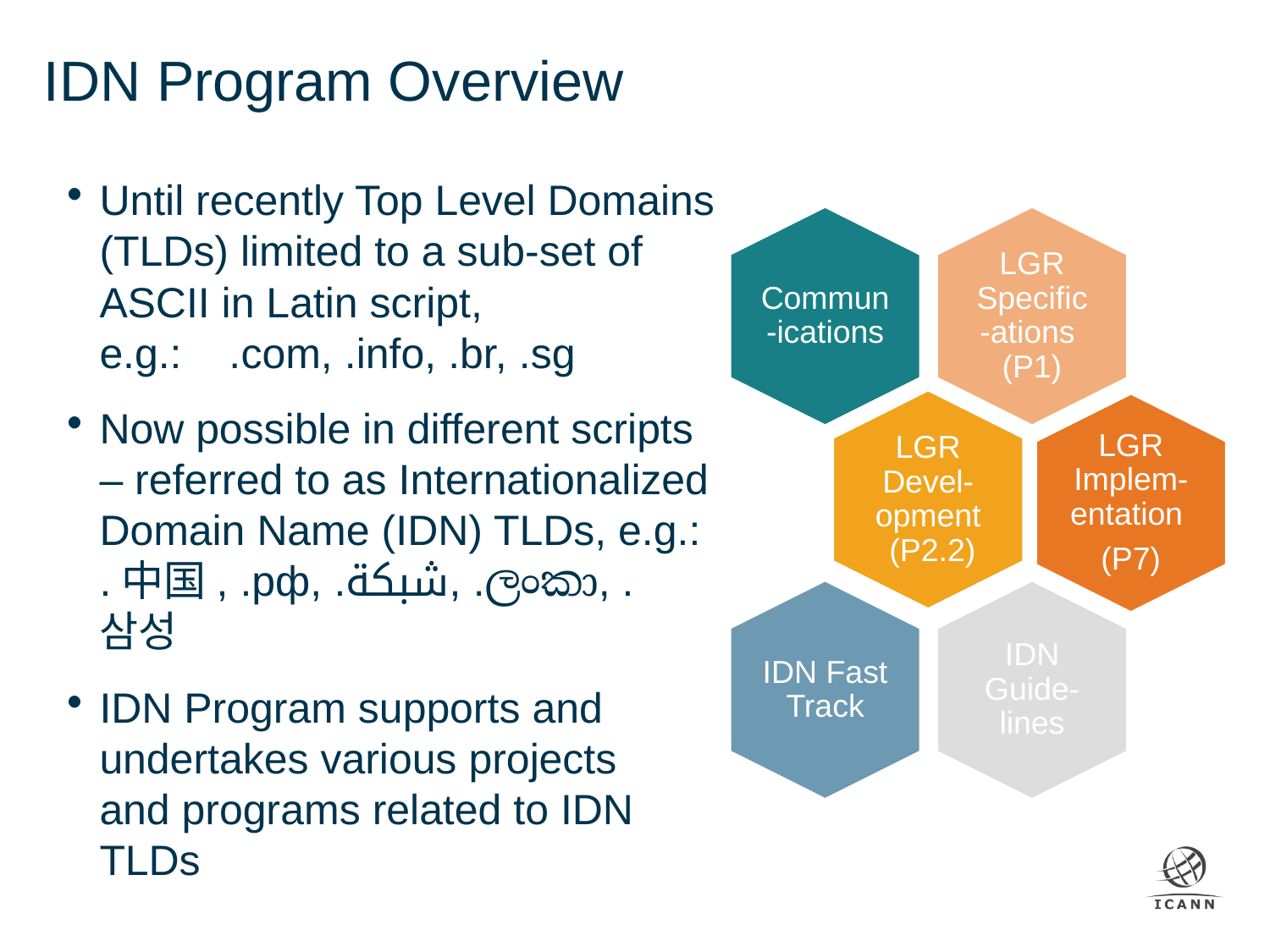

IDN Program Overview
LGR Specific-ations  (P1)

Commun-ications
LGR Devel-opment  (P2.2)

LGR Implem-entation
(P7)
IDN Guide-lines

IDN Fast Track
Until recently Top Level Domains (TLDs) limited to a sub-set of ASCII in Latin script, e.g.:    .com, .info, .br, .sg
Now possible in different scripts – referred to as Internationalized Domain Name (IDN) TLDs, e.g.:  .中国, .рф, .شبكة, .ලංකා, .삼성
IDN Program supports and undertakes various projects   and programs related to IDN TLDs